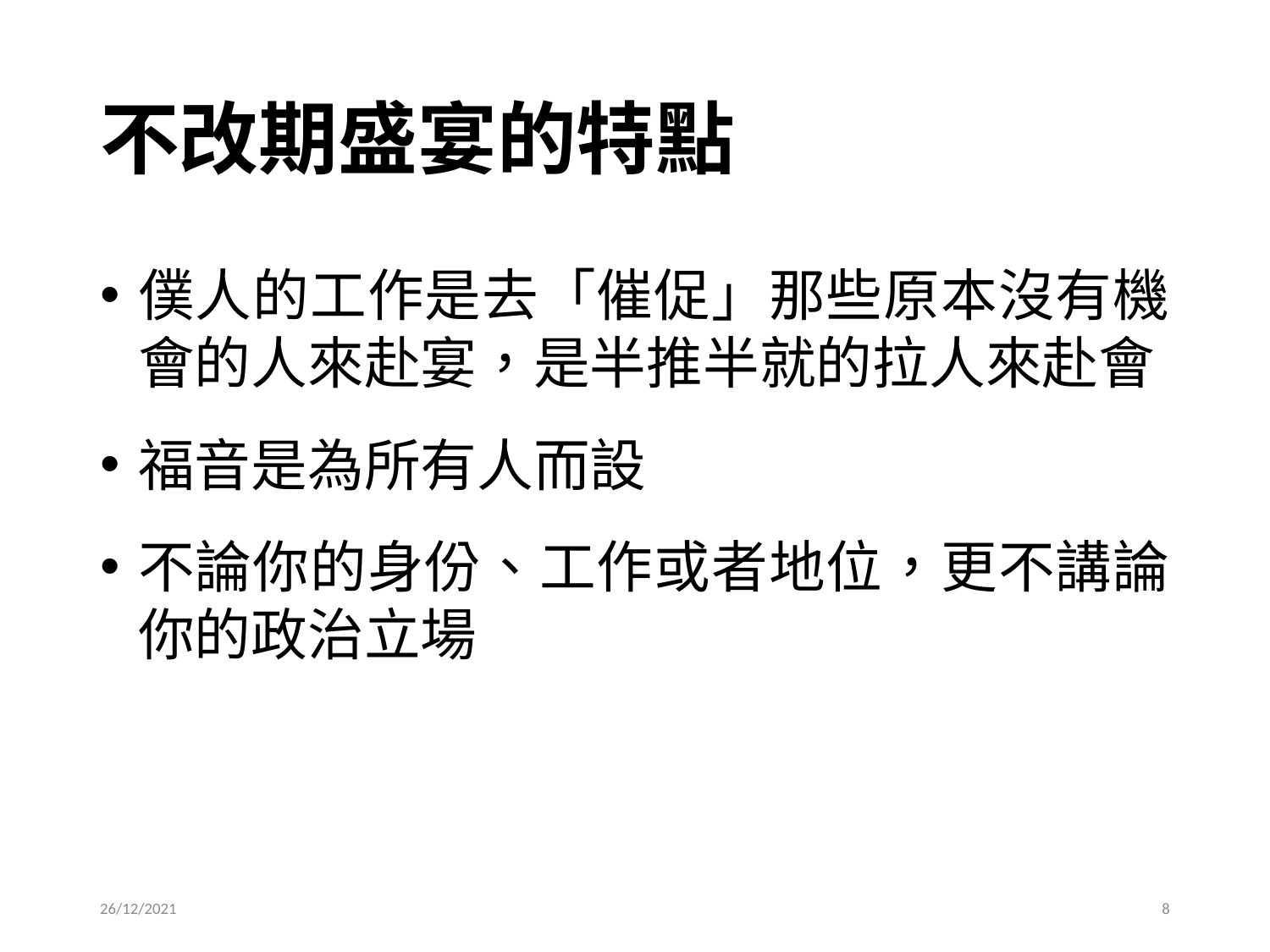

# 不改期盛宴的特點
僕人的工作是去「催促」那些原本沒有機會的人來赴宴，是半推半就的拉人來赴會
福音是為所有人而設
不論你的身份、工作或者地位，更不講論你的政治立場

26/12/2021

8